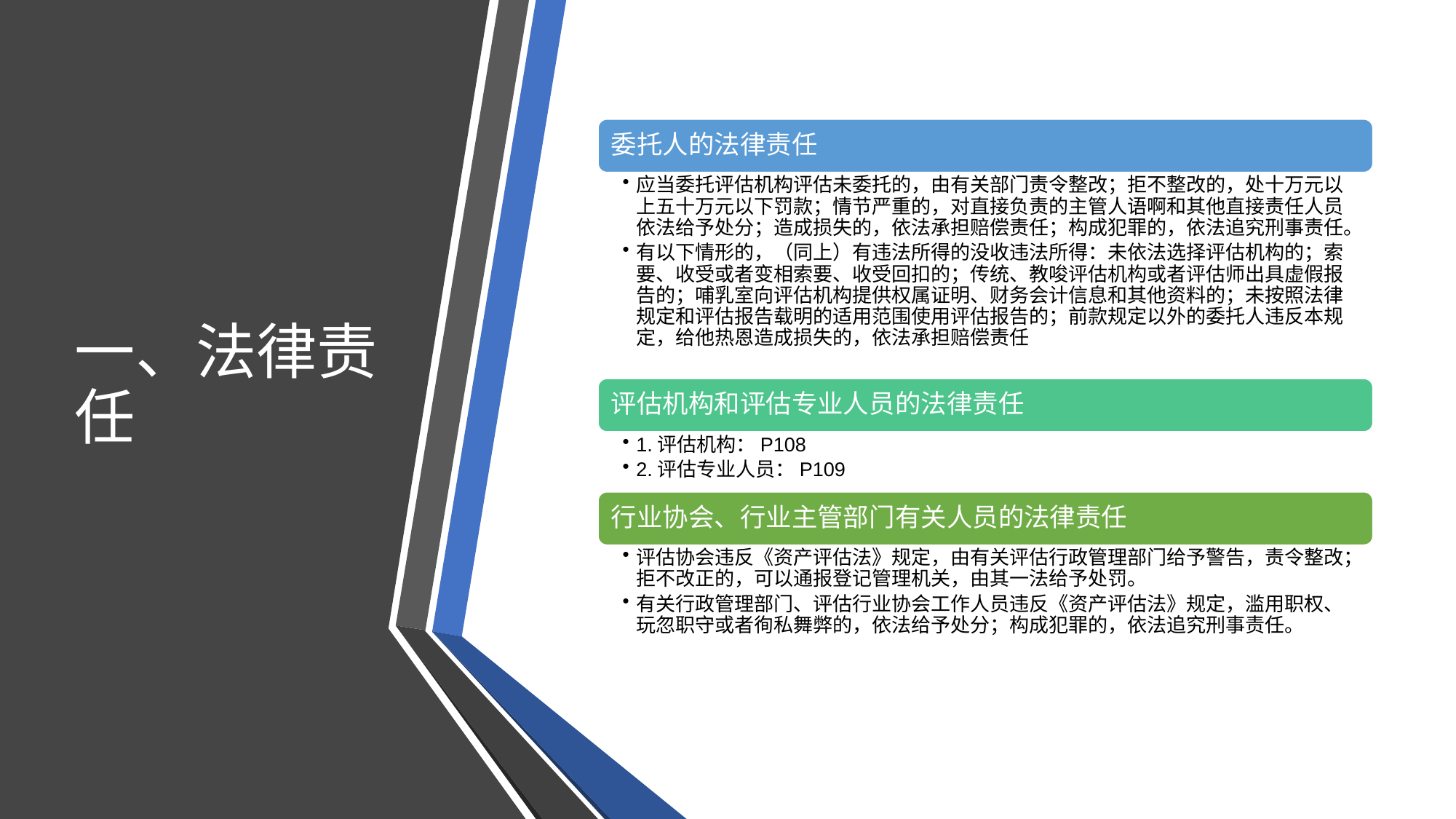

# 一、法律责任
委托人的法律责任
应当委托评估机构评估未委托的，由有关部门责令整改；拒不整改的，处十万元以上五十万元以下罚款；情节严重的，对直接负责的主管人语啊和其他直接责任人员依法给予处分；造成损失的，依法承担赔偿责任；构成犯罪的，依法追究刑事责任。
有以下情形的，（同上）有违法所得的没收违法所得：未依法选择评估机构的；索要、收受或者变相索要、收受回扣的；传统、教唆评估机构或者评估师出具虚假报告的；哺乳室向评估机构提供权属证明、财务会计信息和其他资料的；未按照法律规定和评估报告载明的适用范围使用评估报告的；前款规定以外的委托人违反本规定，给他热恩造成损失的，依法承担赔偿责任
评估机构和评估专业人员的法律责任
1.评估机构：P108
2.评估专业人员：P109
行业协会、行业主管部门有关人员的法律责任
评估协会违反《资产评估法》规定，由有关评估行政管理部门给予警告，责令整改；拒不改正的，可以通报登记管理机关，由其一法给予处罚。
有关行政管理部门、评估行业协会工作人员违反《资产评估法》规定，滥用职权、玩忽职守或者徇私舞弊的，依法给予处分；构成犯罪的，依法追究刑事责任。